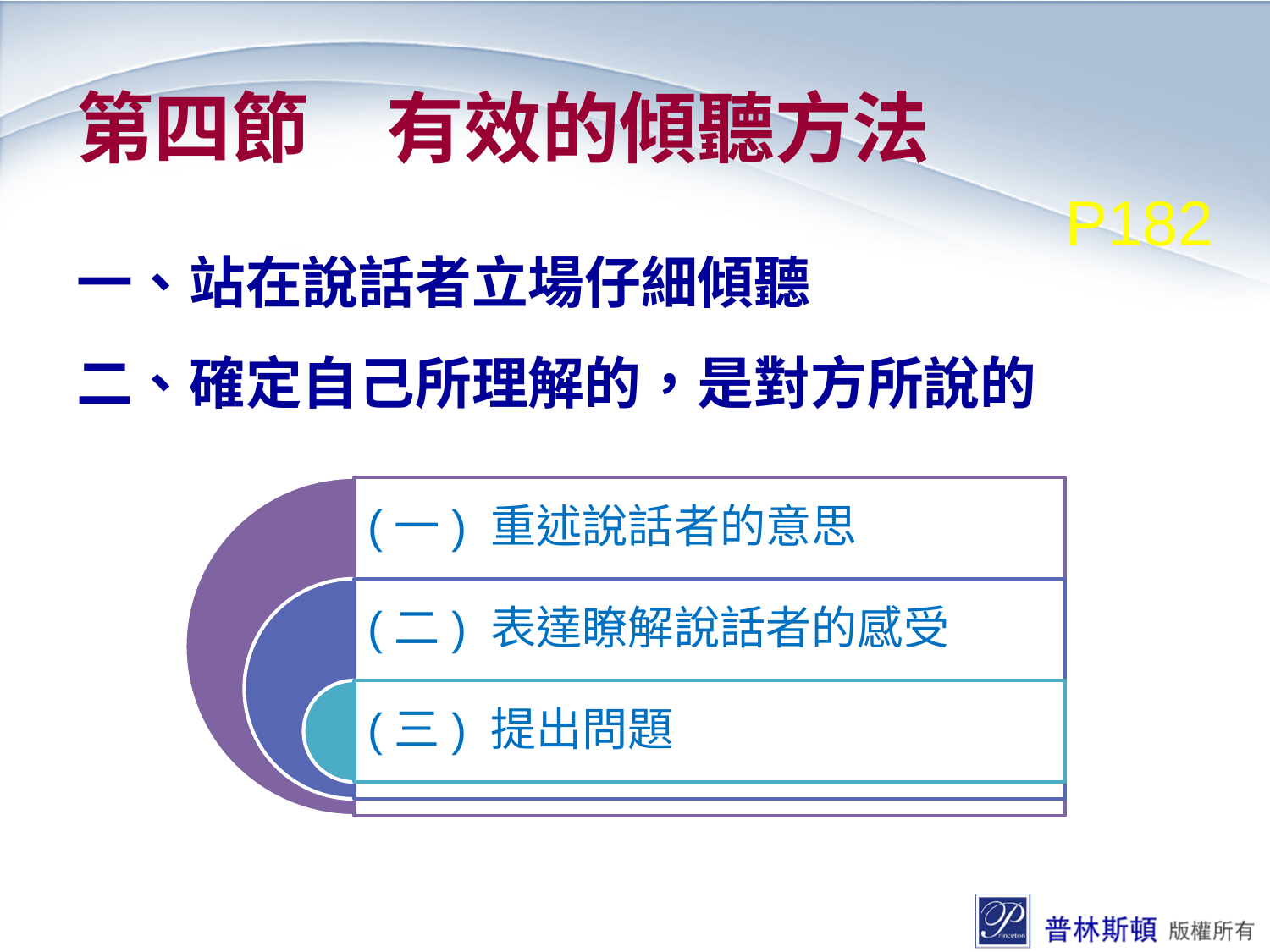

# 第四節　有效的傾聽方法
P182
一、站在說話者立場仔細傾聽
二、確定自己所理解的，是對方所說的
(一) 重述說話者的意思
(二) 表達瞭解說話者的感受
(三) 提出問題